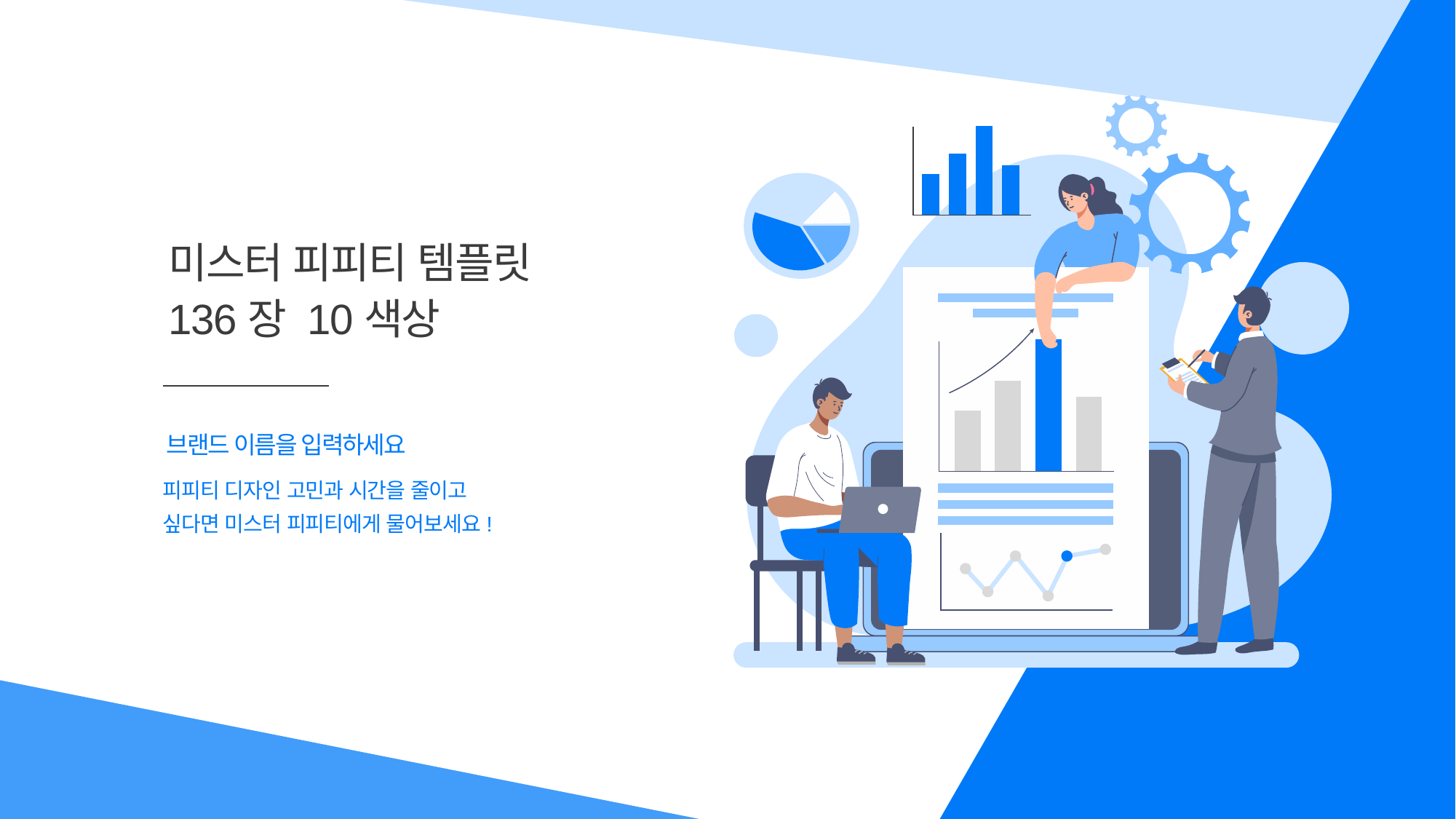

미스터 피피티 템플릿
136장 10색상

브랜드 이름을 입력하세요
피피티 디자인 고민과 시간을 줄이고 싶다면 미스터 피피티에게 물어보세요!